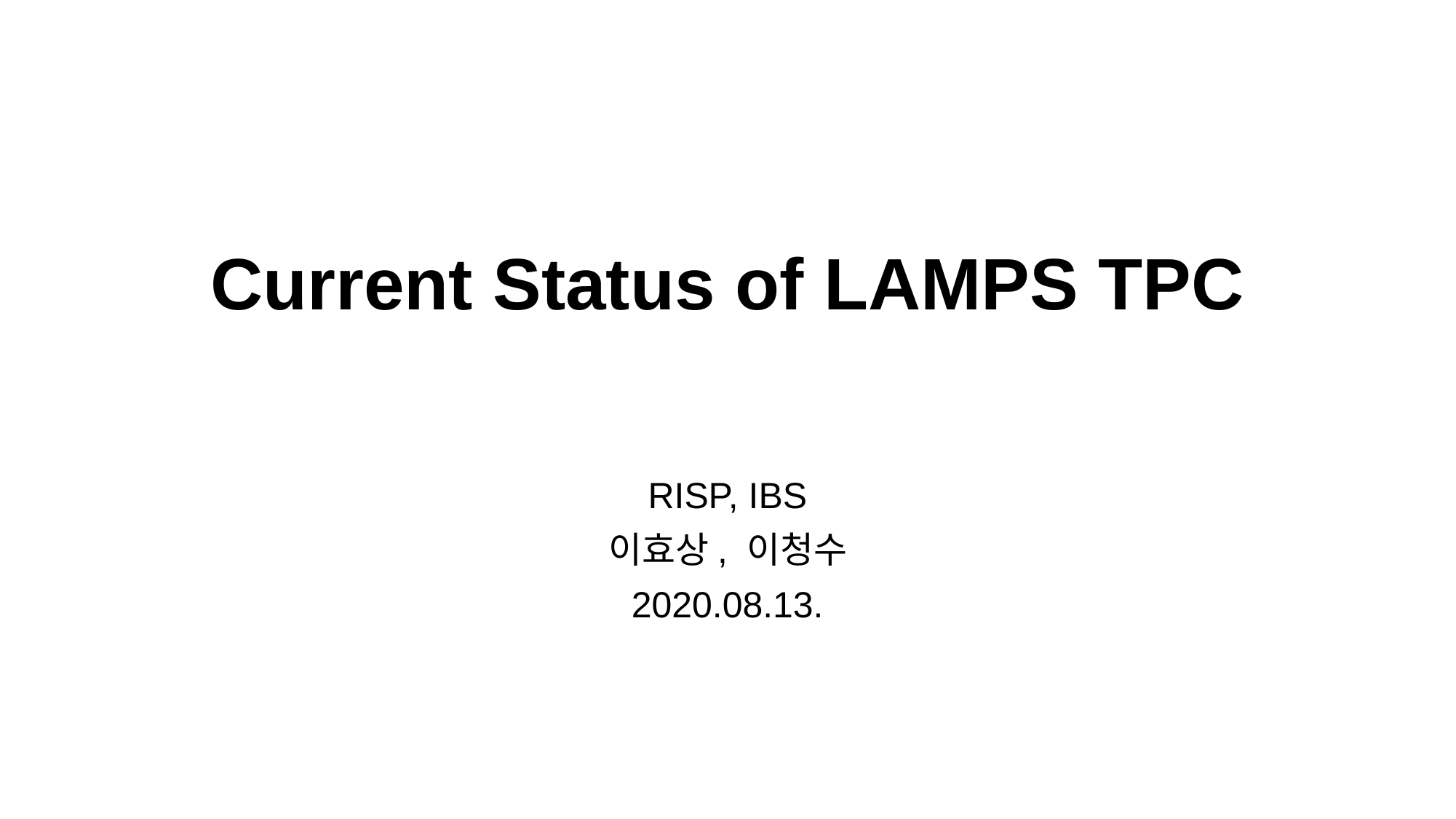

# Current Status of LAMPS TPC
RISP, IBS
이효상, 이청수
2020.08.13.